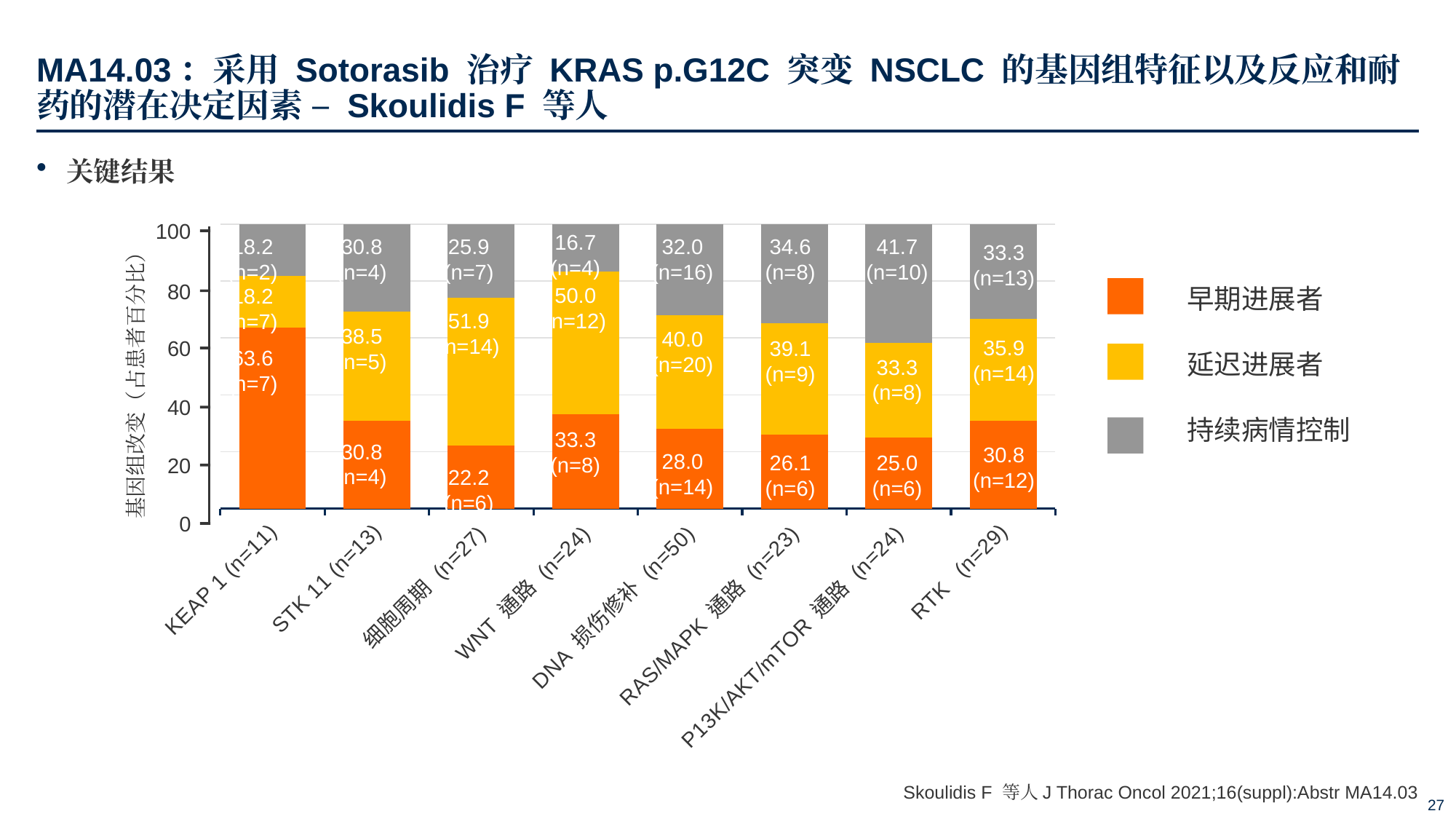

# MA14.03：采用 Sotorasib 治疗 KRAS p.G12C 突变 NSCLC 的基因组特征以及反应和耐药的潜在决定因素 – Skoulidis F 等人
关键结果
100

80

60

基因组改变（占患者百分比）
40

20

0

### Chart

| Category | 早期进展者 | 延迟进展者 | 持续病情控制 |
|---|---|---|---|
| KEAP 1 (n=11) | 63.6 | 18.2 | 18.2 |
| STK 11 (n=13) | 30.8 | 38.5 | 30.8 |
| 细胞周期 (n=27) | 22.2 | 51.9 | 25.9 |
| WNT 通路 (n=24) | 33.3 | 50.0 | 16.7 |
| DNA 损伤修补 (n=50) | 28.0 | 40.0 | 32.0 |
| RAS/MAPK 通路 (n=23) | 26.1 | 39.1 | 34.8 |
| P13K/AKT/mTOR 通路 (n=24) | 25.0 | 33.3 | 41.7 |
| RTK   (n=29) | 30.8 | 35.9 | 33.3 |
16.7
(n=4)
41.7
(n=10)
34.6
(n=8)
18.2
(n=2)
30.8
(n=4)
25.9
(n=7)
32.0
(n=16)
33.3
(n=13)
早期进展者

延迟进展者

持续病情控制
50.0
(n=12)
18.2
(n=7)

51.9
(n=14)
38.5
(n=5)
40.0
(n=20)
35.9
(n=14)
39.1
(n=9)
63.6
(n=7)

33.3
(n=8)

33.3
(n=8)
30.8
(n=4)
30.8
(n=12)
28.0
(n=14)
26.1
(n=6)
25.0
(n=6)
22.2
(n=6)

Skoulidis F 等人J Thorac Oncol 2021;16(suppl):Abstr MA14.03